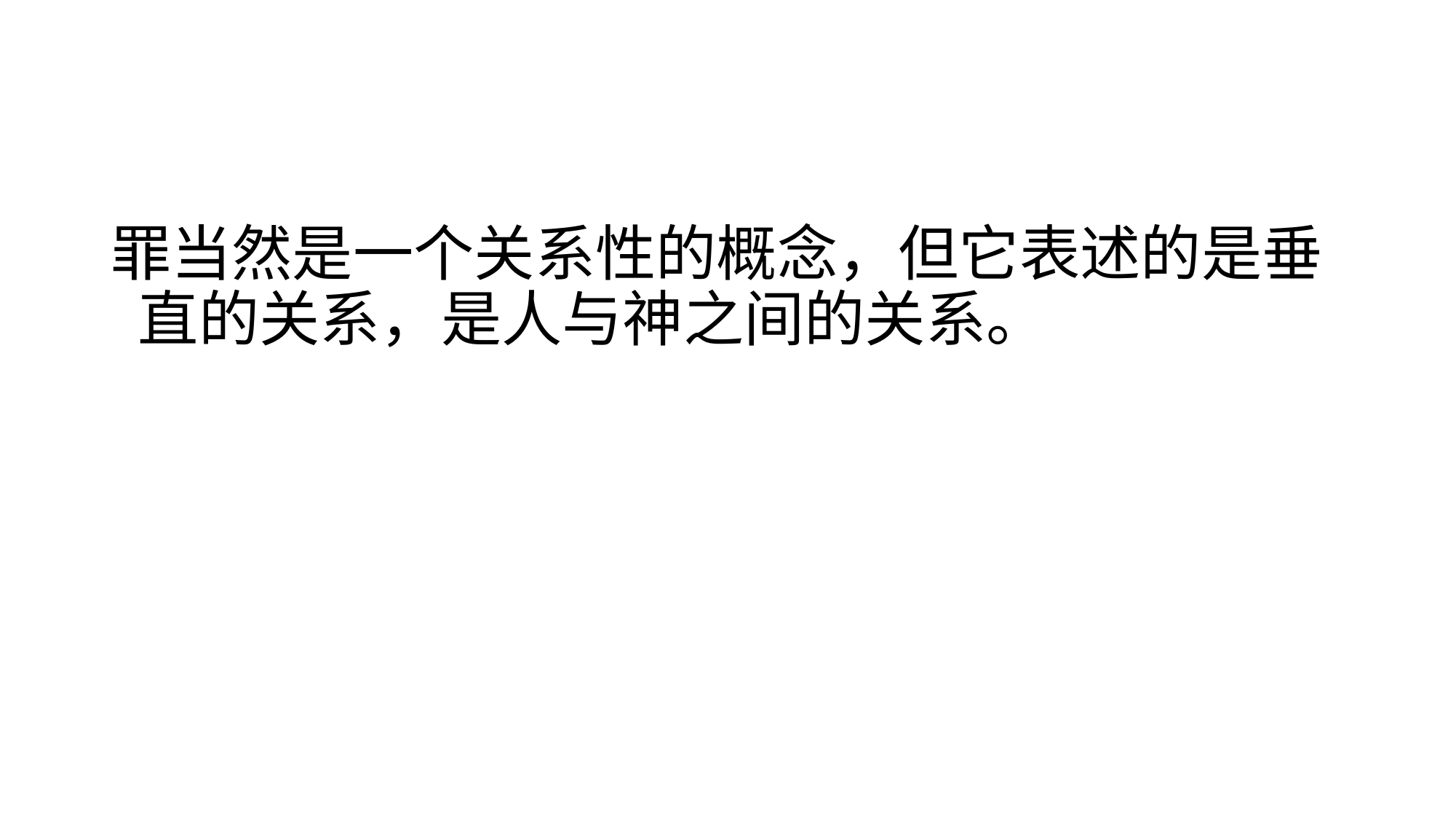

#
罪当然是一个关系性的概念，但它表述的是垂直的关系，是人与神之间的关系。